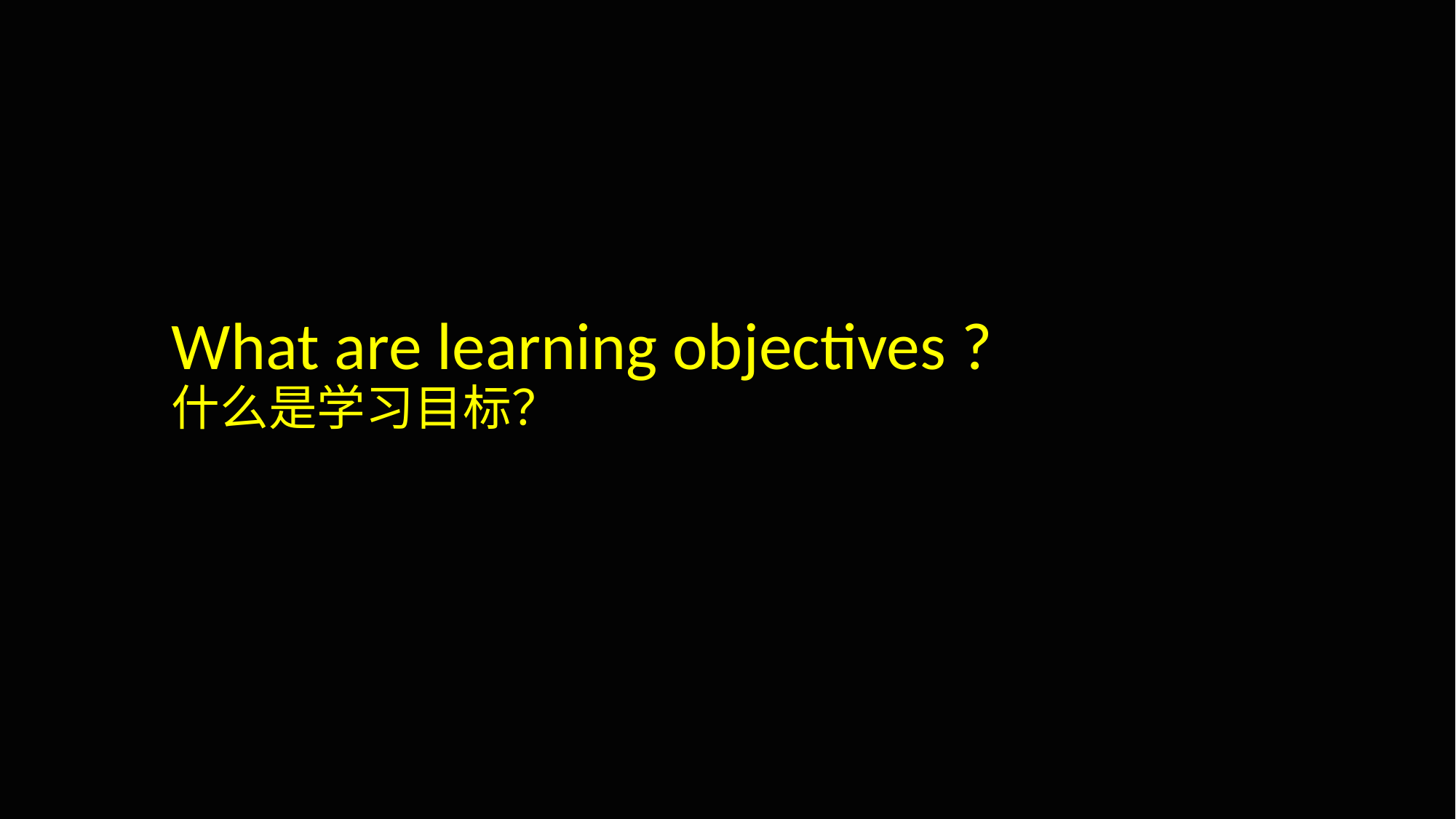

# What are learning objectives ? 什么是学习目标？